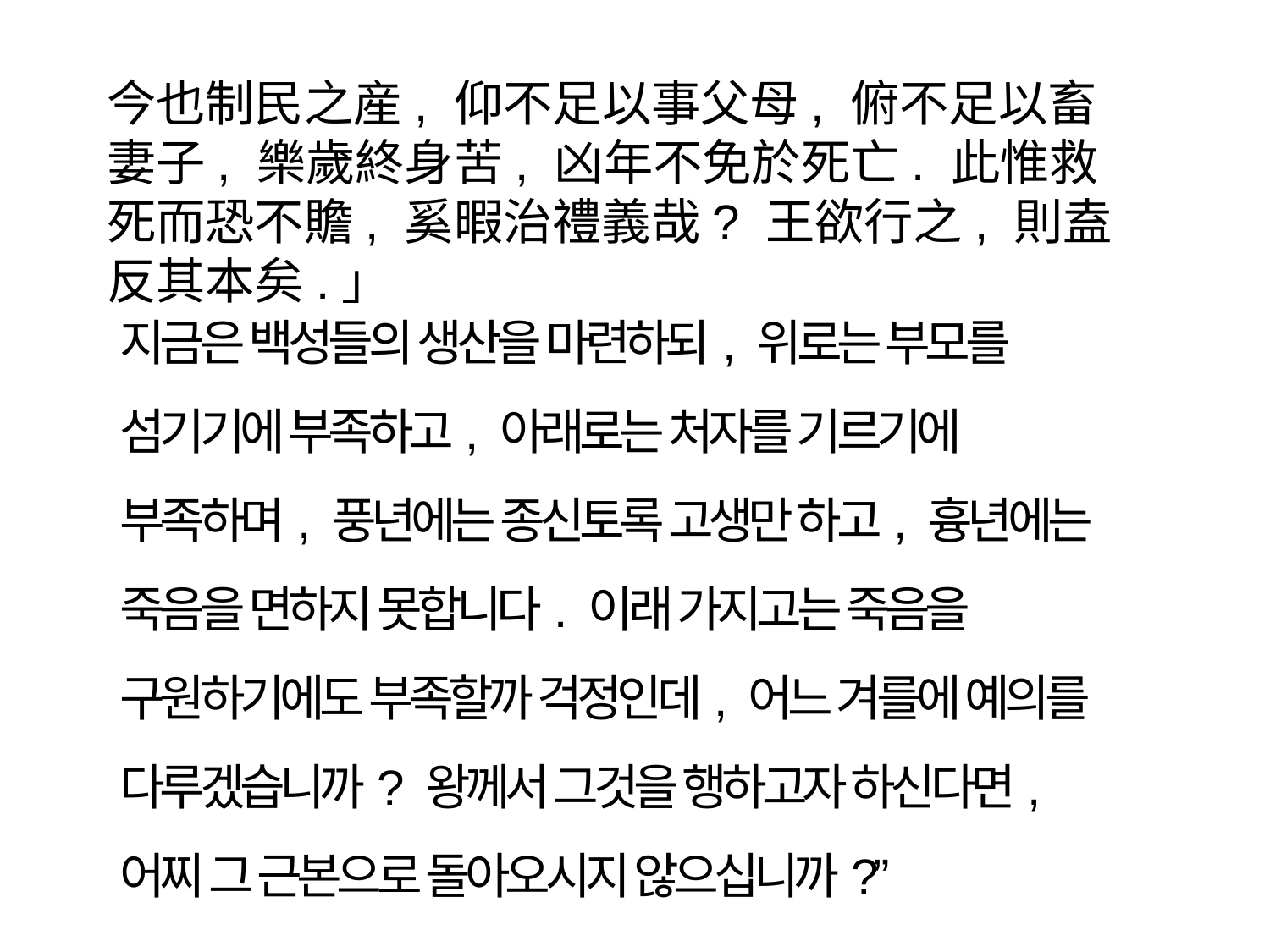

今也制民之産, 仰不足以事父母, 俯不足以畜妻子, 樂歲終身苦, 凶年不免於死亡. 此惟救死而恐不贍, 奚暇治禮義哉? 王欲行之, 則盍反其本矣.｣
지금은 백성들의 생산을 마련하되, 위로는 부모를 섬기기에 부족하고, 아래로는 처자를 기르기에 부족하며, 풍년에는 종신토록 고생만 하고, 흉년에는 죽음을 면하지 못합니다. 이래 가지고는 죽음을 구원하기에도 부족할까 걱정인데, 어느 겨를에 예의를 다루겠습니까? 왕께서 그것을 행하고자 하신다면, 어찌 그 근본으로 돌아오시지 않으십니까?”